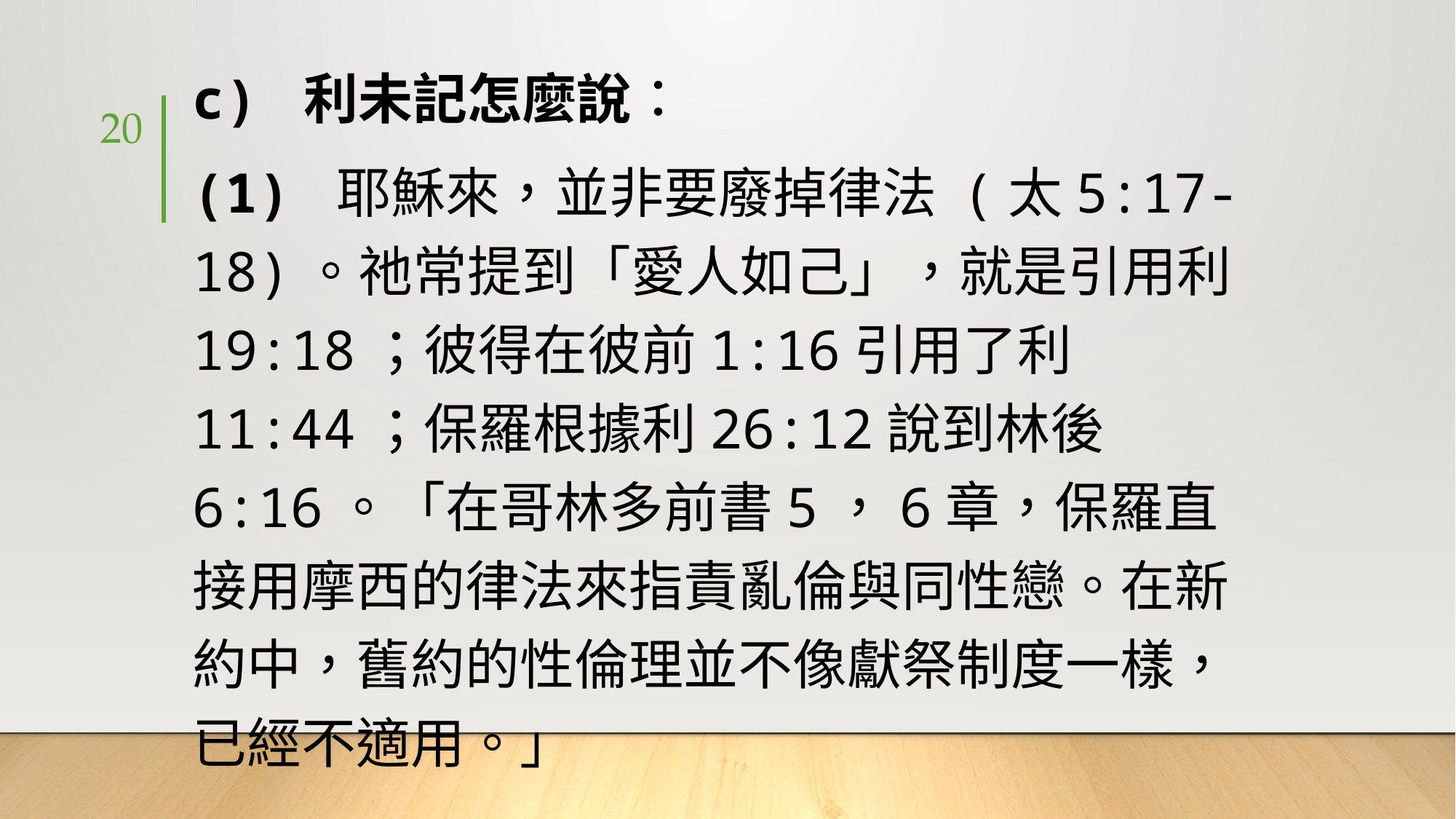

#
c) 利未記怎麼說：
(1) 耶穌來，並非要廢掉律法 (太5:17-18)。祂常提到「愛人如己」，就是引用利19:18；彼得在彼前1:16引用了利11:44；保羅根據利26:12說到林後6:16。「在哥林多前書5，6章，保羅直接用摩西的律法來指責亂倫與同性戀。在新約中，舊約的性倫理並不像獻祭制度一樣，已經不適用。」
20